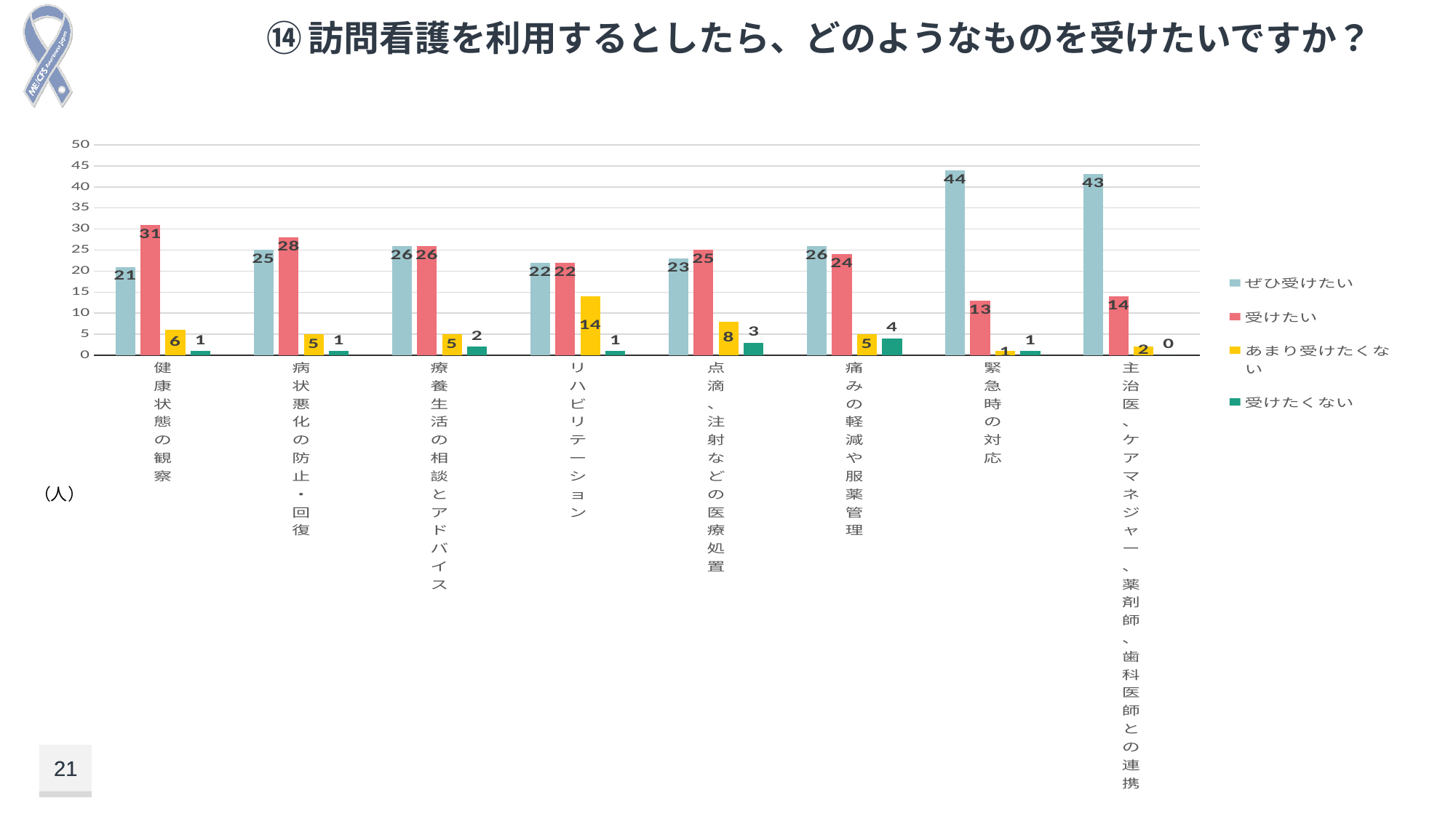

# ⑭訪問看護を利用するとしたら、どのようなものを受けたいですか？

### Chart

| Category | ぜひ受けたい | 受けたい | あまり受けたくない | 受けたくない |
|---|---|---|---|---|
| 健康状態の観察 | 21.0 | 31.0 | 6.0 | 1.0 |
| 病状悪化の防止・回復 | 25.0 | 28.0 | 5.0 | 1.0 |
| 療養生活の相談とアドバイス | 26.0 | 26.0 | 5.0 | 2.0 |
| リハビリテーション | 22.0 | 22.0 | 14.0 | 1.0 |
| 点滴、注射などの医療処置 | 23.0 | 25.0 | 8.0 | 3.0 |
| 痛みの軽減や服薬管理 | 26.0 | 24.0 | 5.0 | 4.0 |
| 緊急時の対応 | 44.0 | 13.0 | 1.0 | 1.0 |
| 主治医、ケアマネジャー、薬剤師、歯科医師との連携 | 43.0 | 14.0 | 2.0 | 0.0 |
（人）
21
21